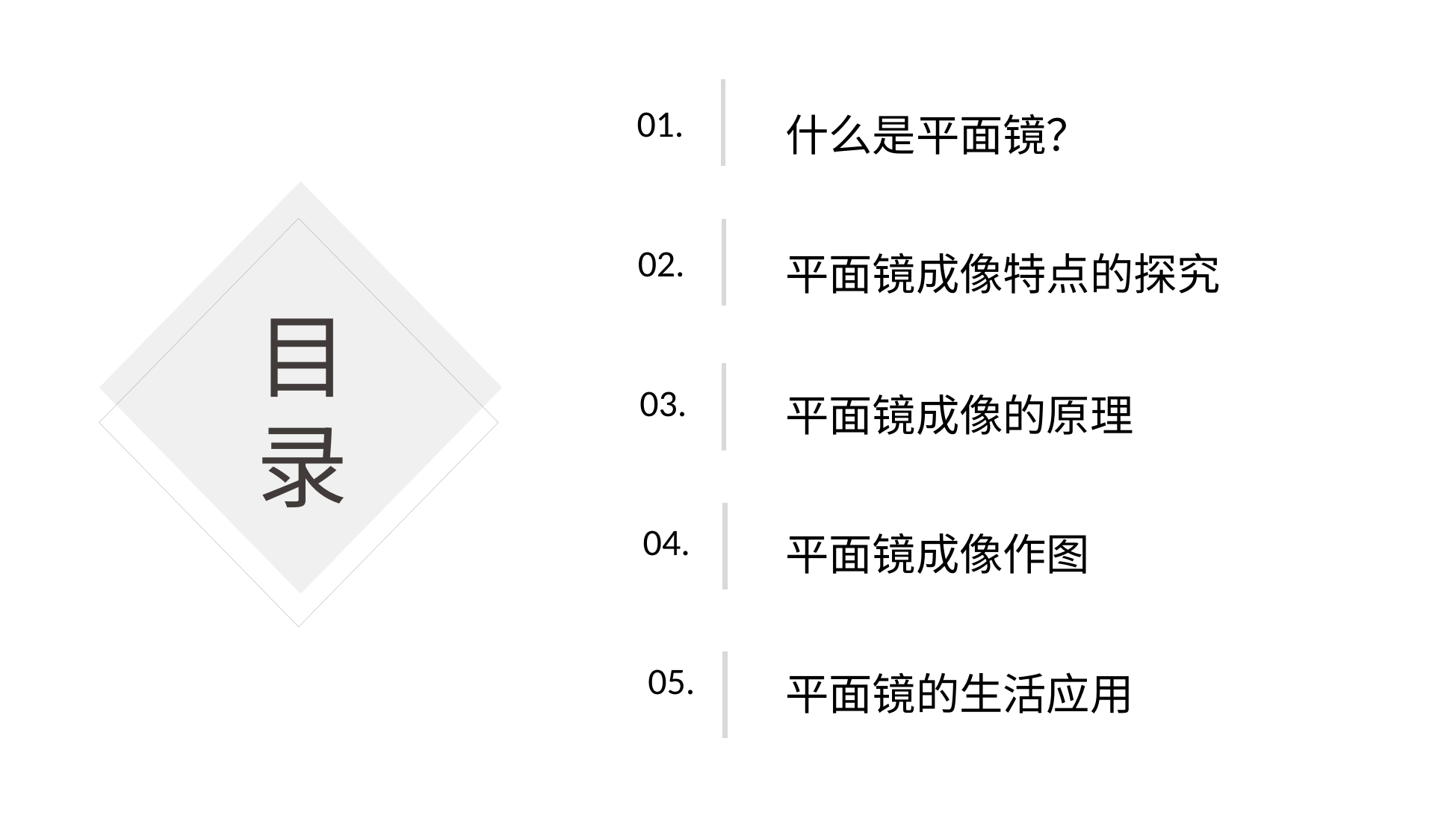

什么是平面镜？
01.

平面镜成像特点的探究

02.
BULLET
POINTS
目录
平面镜成像的原理
03.
平面镜成像作图
04.
平面镜的生活应用
05.